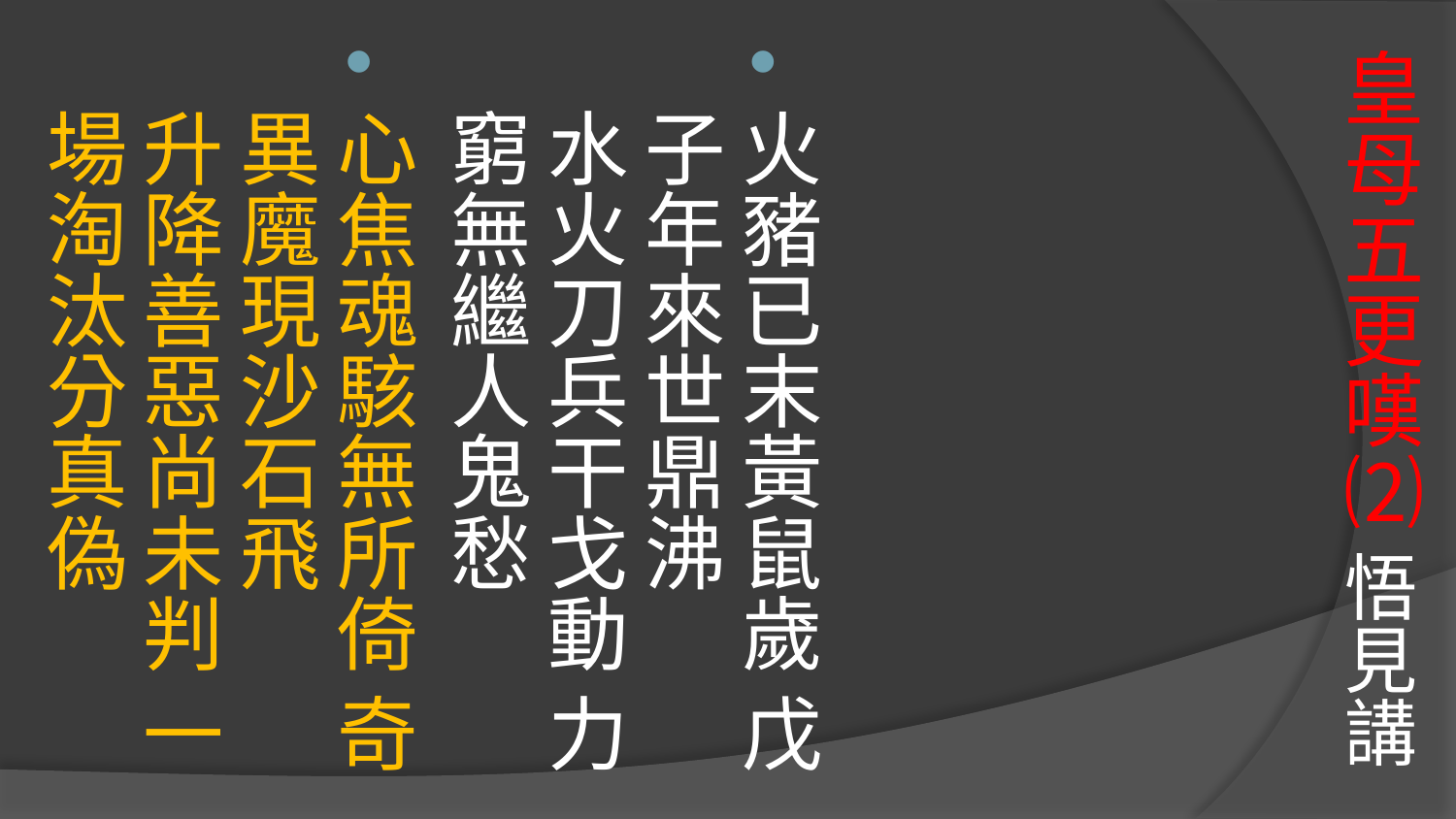

# 皇母五更嘆⑵ 悟見講
火豬已末黃鼠歲 戊子年來世鼎沸
水火刀兵干戈動 力窮無繼人鬼愁
心焦魂駭無所倚 奇異魔現沙石飛
升降善惡尚未判 一場淘汰分真偽